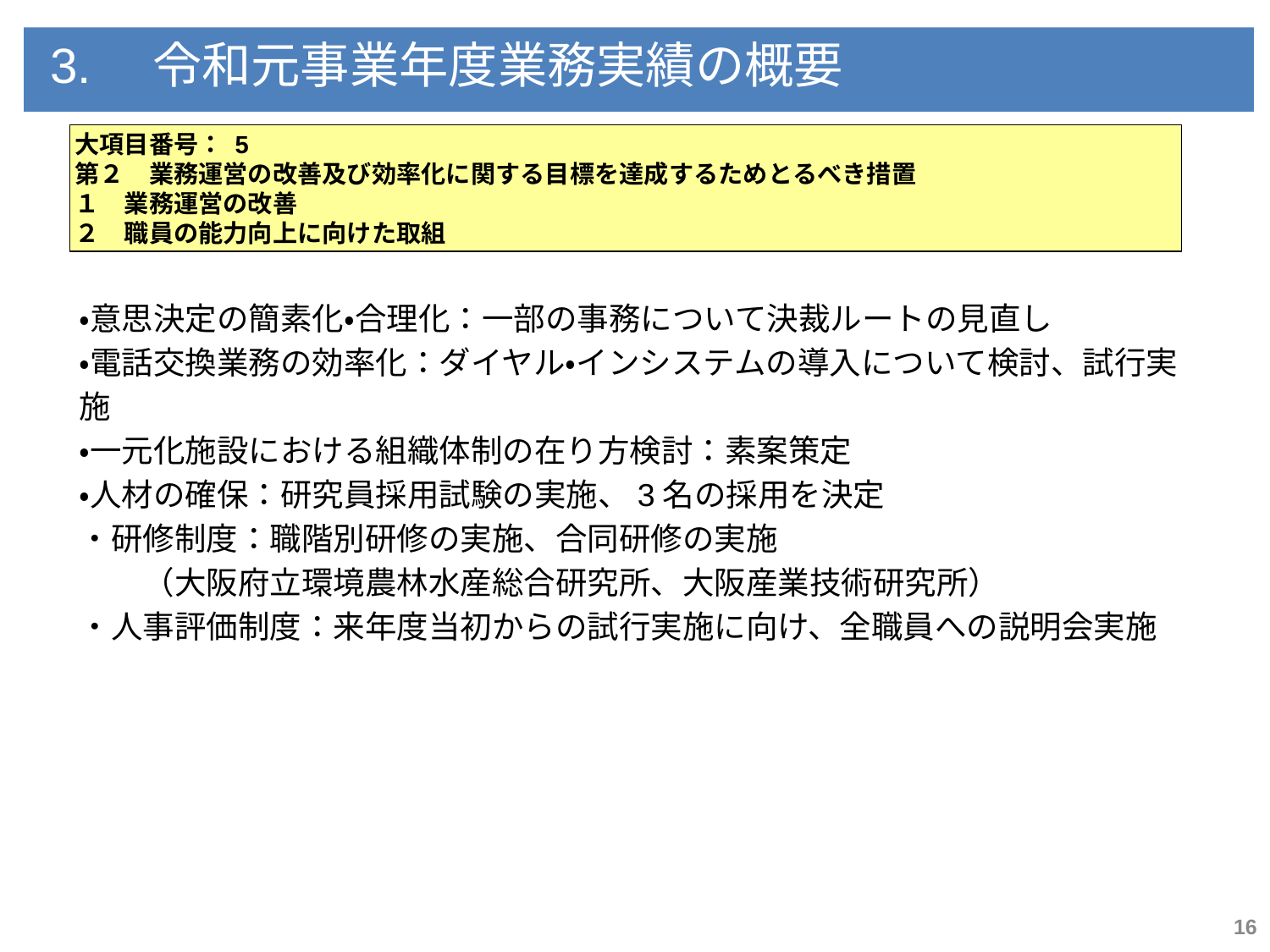

3.　令和元事業年度業務実績の概要
大項目番号： 5
第２　業務運営の改善及び効率化に関する目標を達成するためとるべき措置
１　業務運営の改善
２　職員の能力向上に向けた取組
・意思決定の簡素化・合理化：一部の事務について決裁ルートの見直し
・電話交換業務の効率化：ダイヤル・インシステムの導入について検討、試行実施
・一元化施設における組織体制の在り方検討：素案策定
・人材の確保：研究員採用試験の実施、3名の採用を決定
・研修制度：職階別研修の実施、合同研修の実施
　　（大阪府立環境農林水産総合研究所、大阪産業技術研究所）
・人事評価制度：来年度当初からの試行実施に向け、全職員への説明会実施
16